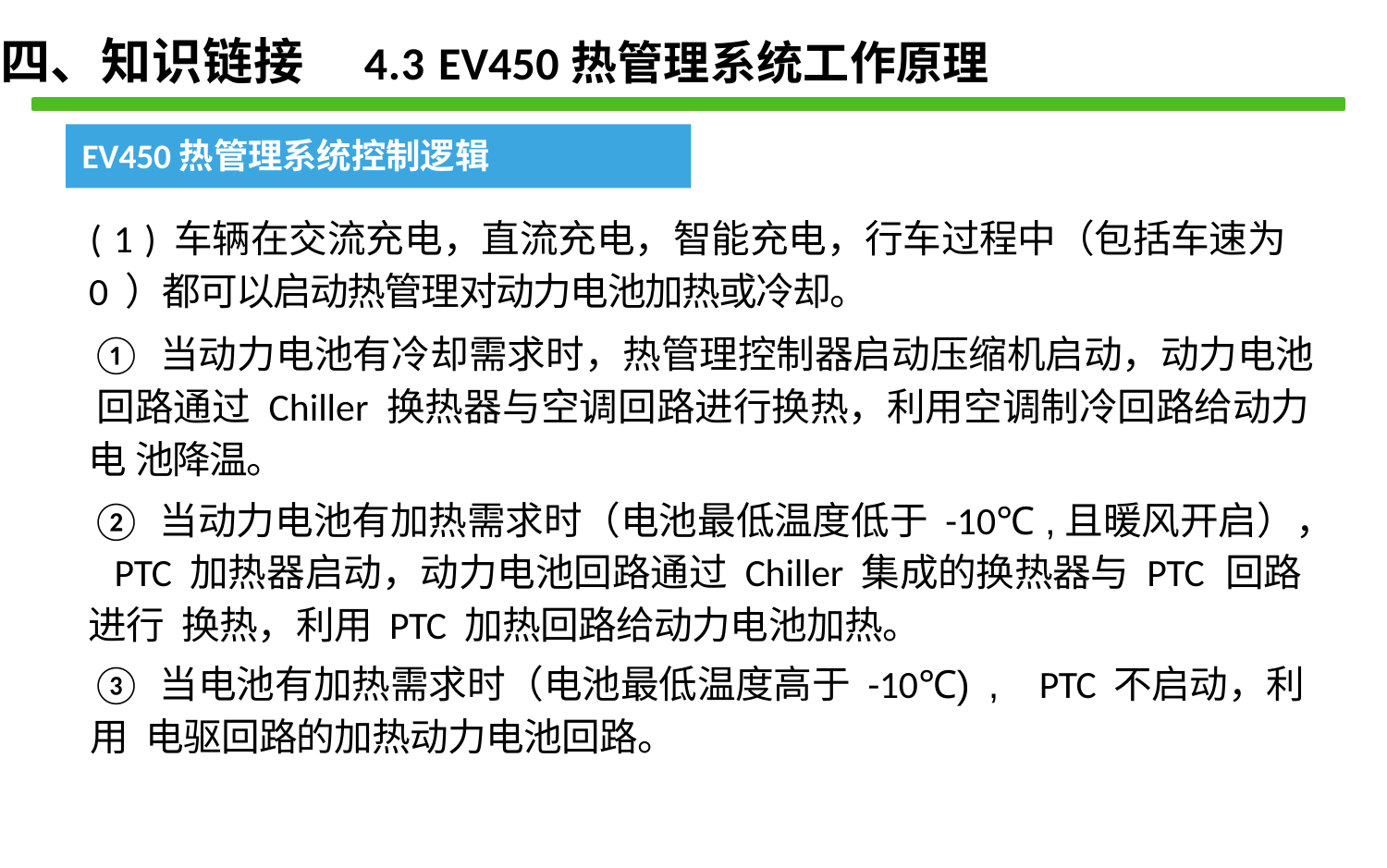

四、知识链接    4.3 EV450热管理系统工作原理

EV450热管理系统控制逻辑

( 1 ) 车辆在交流充电，直流充电，智能充电，行车过程中（包括车速为
0 ）都可以启动热管理对动力电池加热或冷却。
① 当动力电池有冷却需求时，热管理控制器启动压缩机启动，动力电池   回路通过 Chiller 换热器与空调回路进行换热，利用空调制冷回路给动力电 池降温。
② 当动力电池有加热需求时（电池最低温度低于 -10℃ ,且暖风开启），  PTC 加热器启动，动力电池回路通过 Chiller 集成的换热器与 PTC 回路进行  换热，利用 PTC 加热回路给动力电池加热。
③ 当电池有加热需求时（电池最低温度高于 -10℃), PTC 不启动，利用  电驱回路的加热动力电池回路。